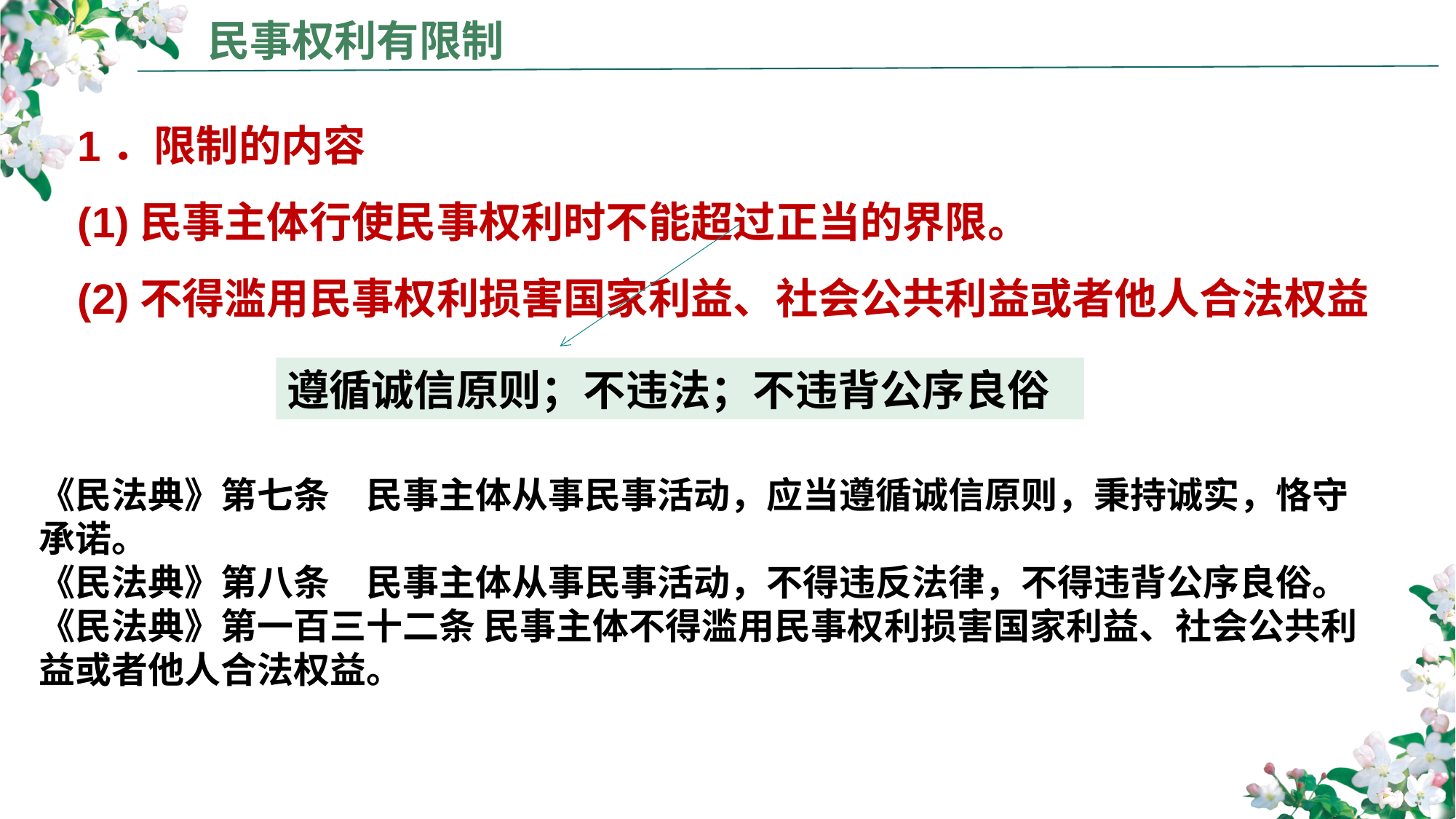

民事权利有限制
1．限制的内容
(1)民事主体行使民事权利时不能超过正当的界限。
(2)不得滥用民事权利损害国家利益、社会公共利益或者他人合法权益
遵循诚信原则；不违法；不违背公序良俗
《民法典》第七条　民事主体从事民事活动，应当遵循诚信原则，秉持诚实，恪守承诺。
《民法典》第八条  民事主体从事民事活动，不得违反法律，不得违背公序良俗。
《民法典》第一百三十二条 民事主体不得滥用民事权利损害国家利益、社会公共利益或者他人合法权益。